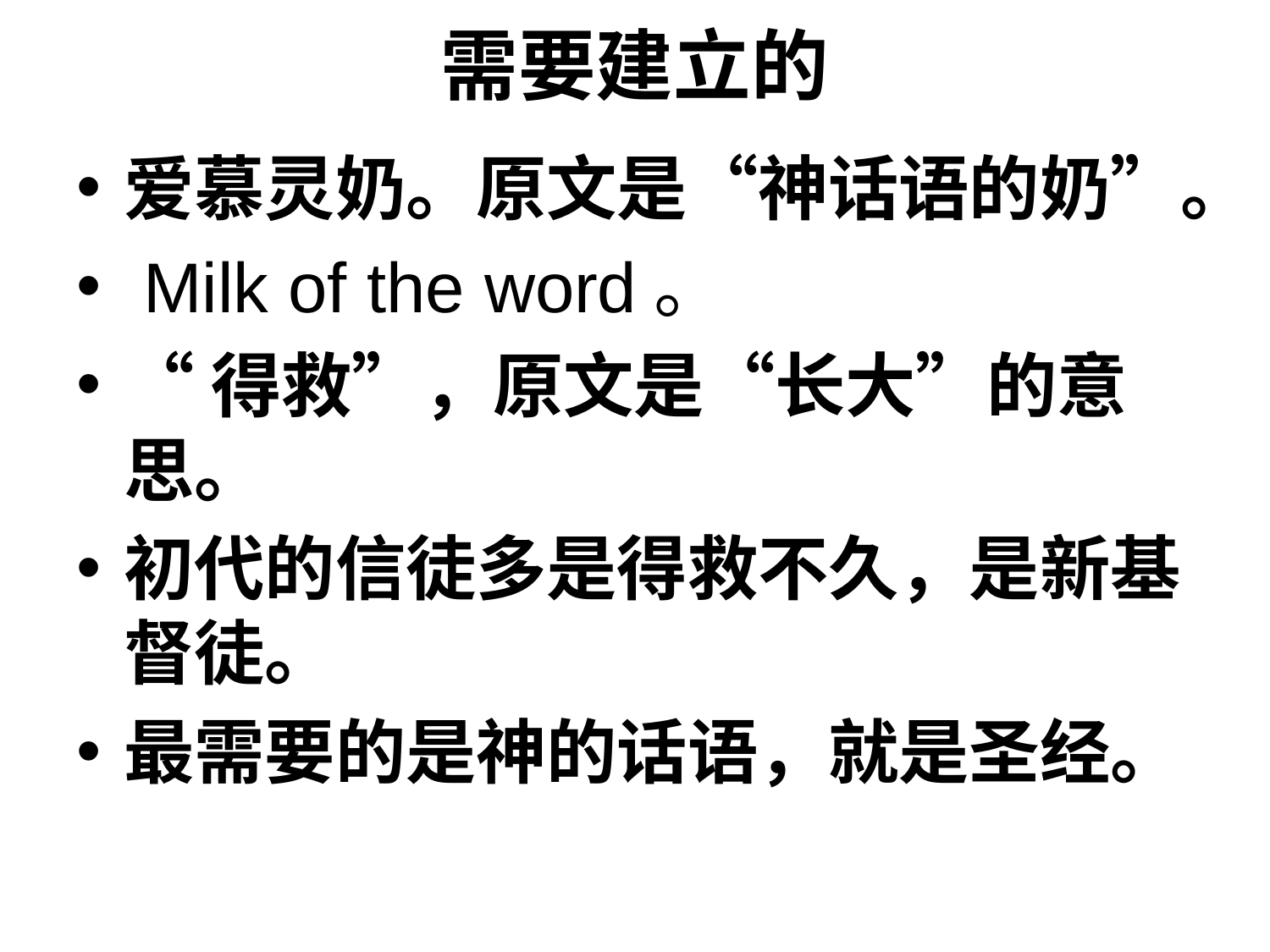

# 需要建立的
爱慕灵奶。原文是“神话语的奶”。
 Milk of the word。
“得救”，原文是“长大”的意思。
初代的信徒多是得救不久，是新基督徒。
最需要的是神的话语，就是圣经。